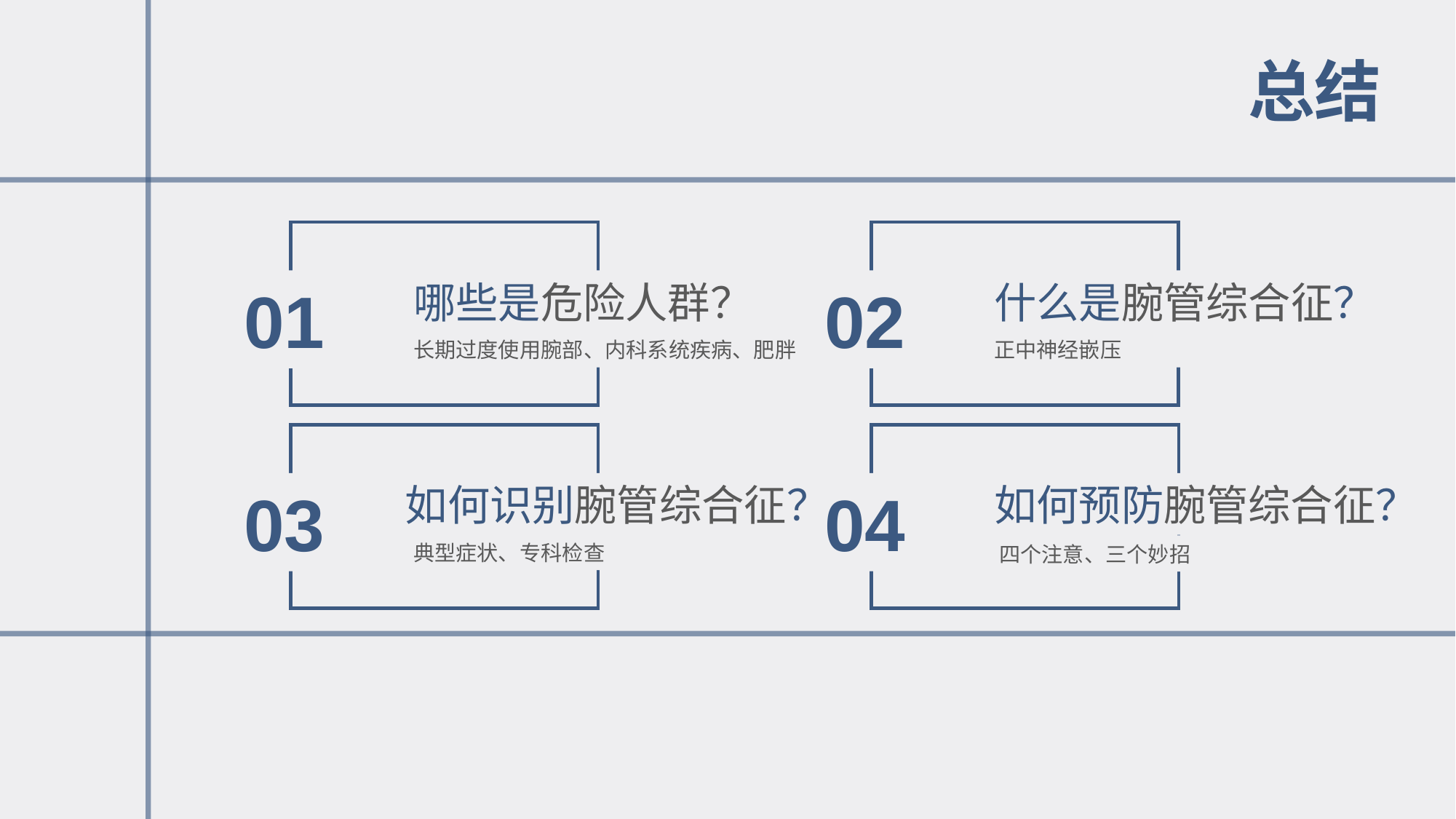

总结

01
哪些是危险人群？
长期过度使用腕部、内科系统疾病、肥胖

02
什么是腕管综合征？
正中神经嵌压

03
如何识别腕管综合征？
典型症状、专科检查

04
如何预防腕管综合征？
四个注意、三个妙招